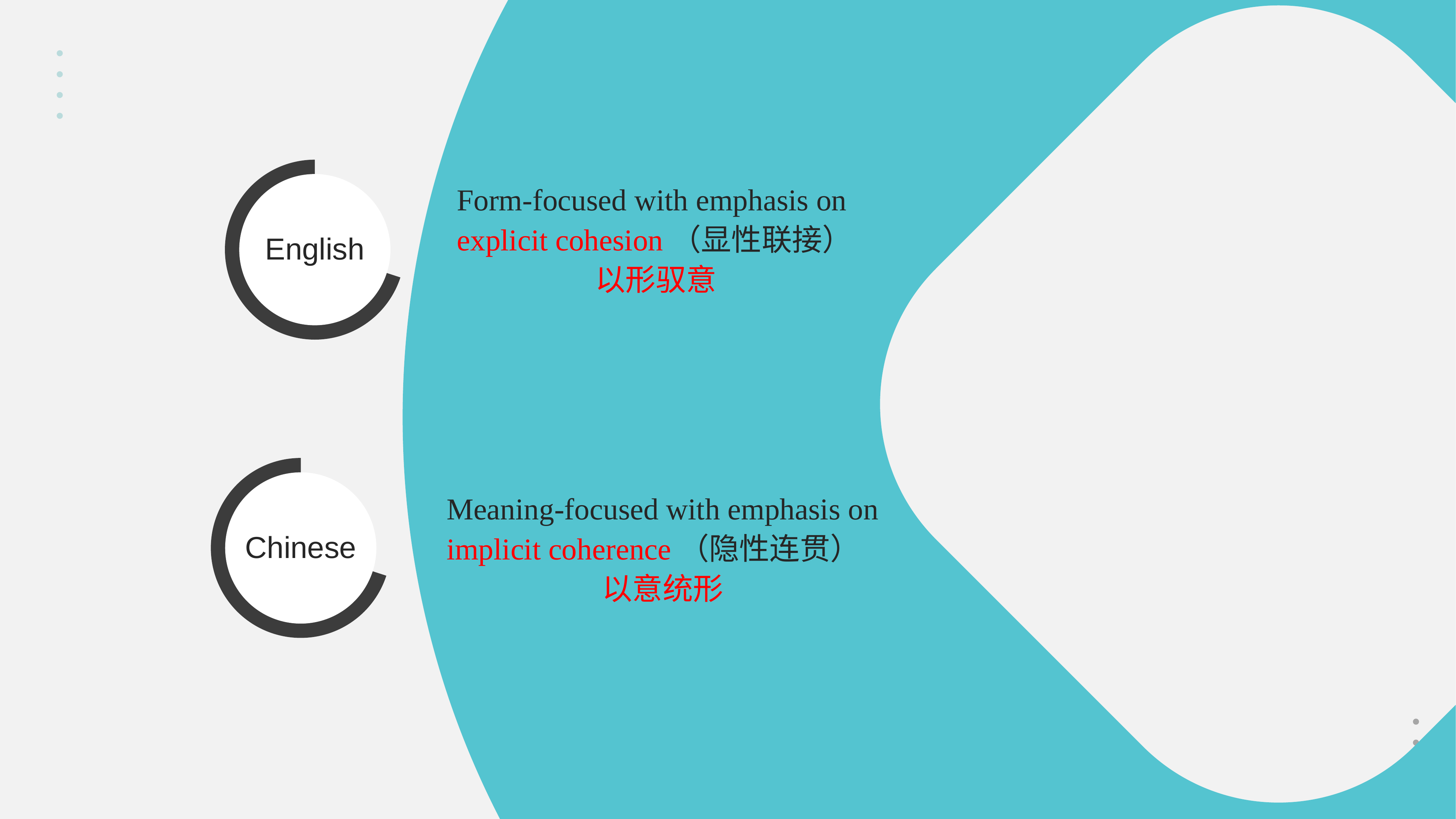

### Chart

| Category | Sales |
|---|---|
| 1st Qtr | 30.0 |
| 2nd Qtr | 70.0 |
English
Form-focused with emphasis on
explicit cohesion（显性联接）
以形驭意

### Chart

| Category | Sales |
|---|---|
| 1st Qtr | 30.0 |
| 2nd Qtr | 70.0 |
Chinese
Meaning-focused with emphasis on
implicit coherence（隐性连贯）
以意统形